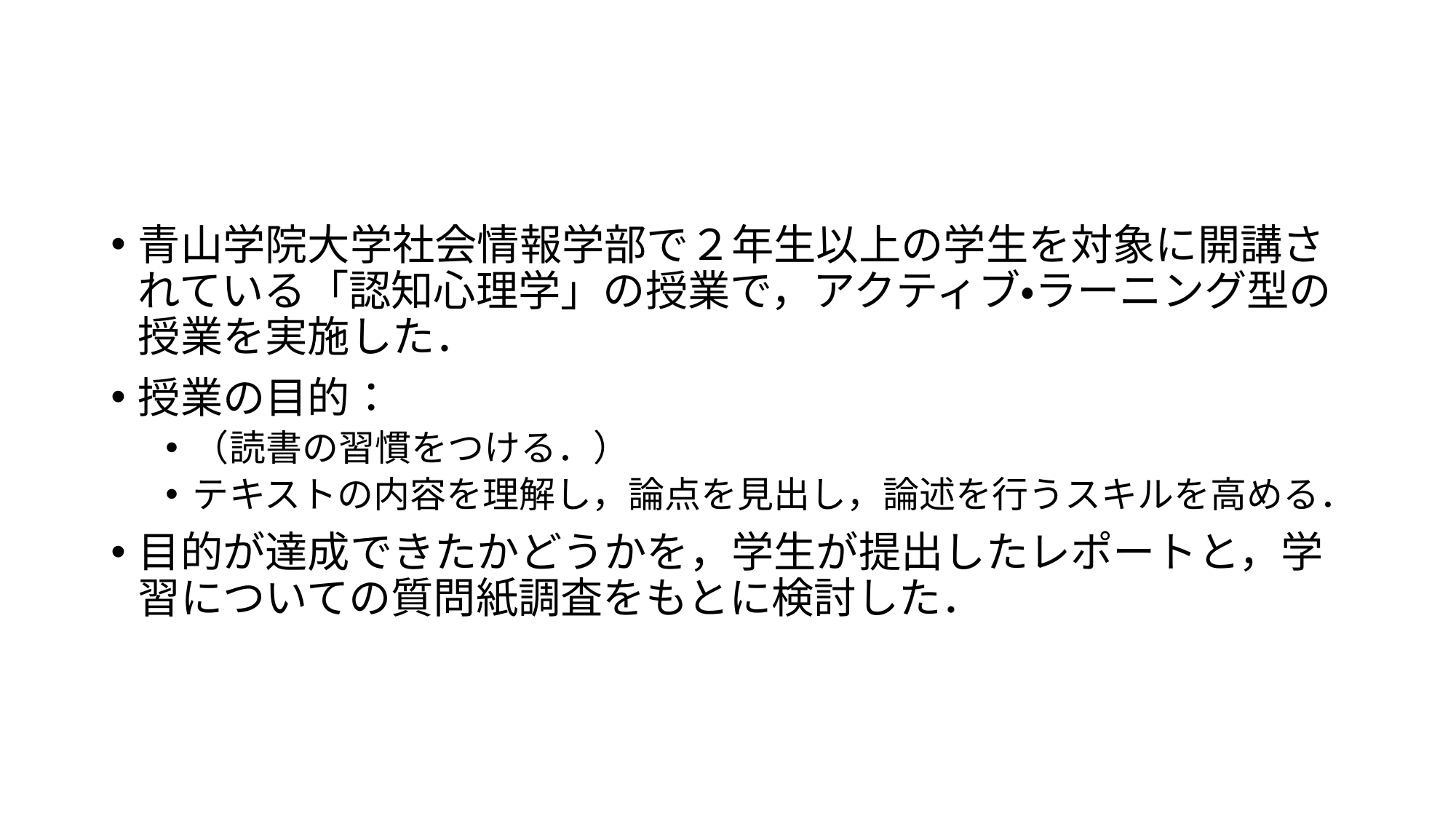

#
青山学院大学社会情報学部で２年生以上の学生を対象に開講されている「認知心理学」の授業で，アクティブ・ラーニング型の授業を実施した．
授業の目的：
（読書の習慣をつける．）
テキストの内容を理解し，論点を見出し，論述を行うスキルを高める．
目的が達成できたかどうかを，学生が提出したレポートと，学習についての質問紙調査をもとに検討した．